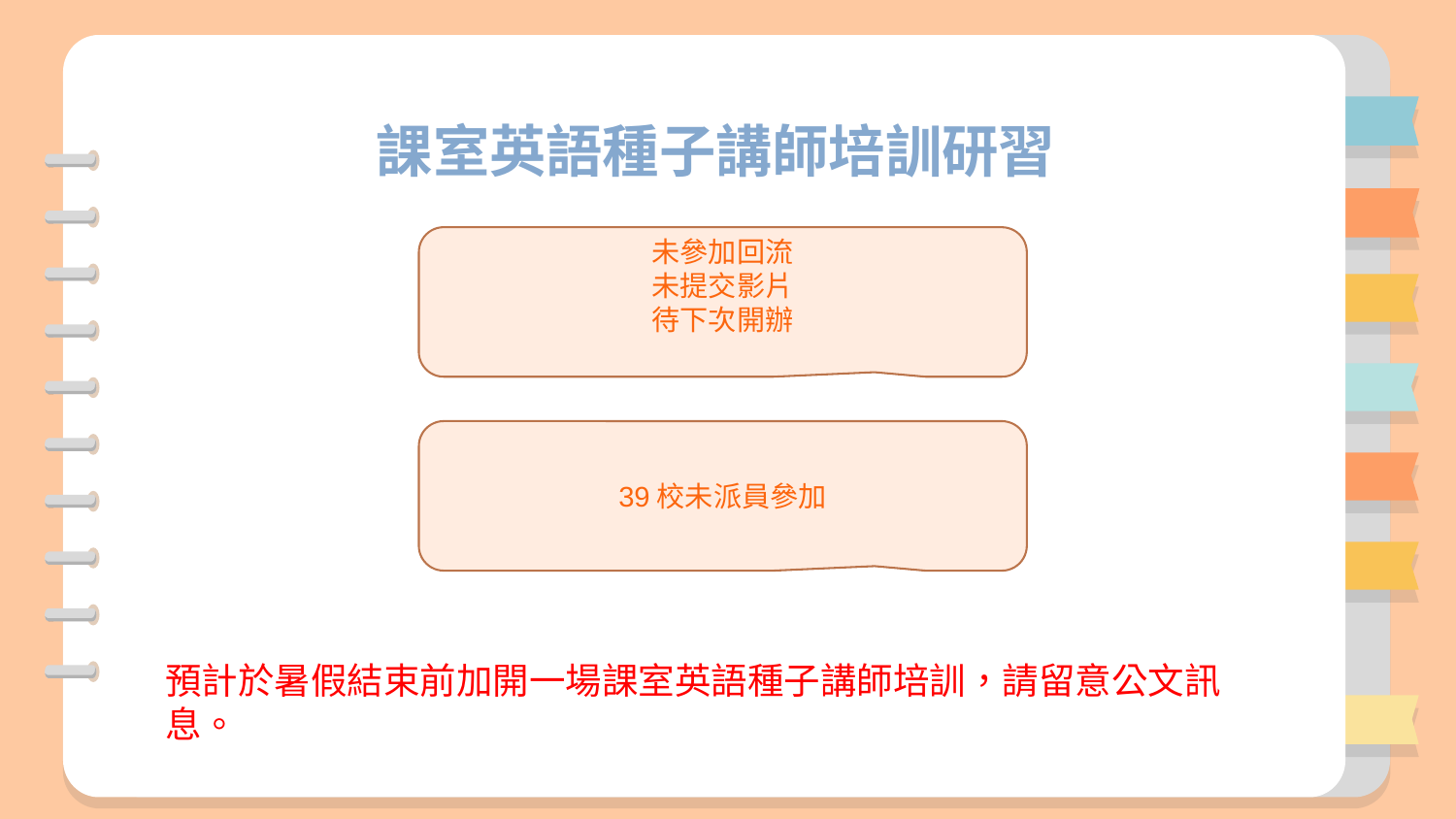

# 課室英語種子講師培訓研習
未參加回流
未提交影片
待下次開辦

39校未派員參加
預計於暑假結束前加開一場課室英語種子講師培訓，請留意公文訊息。